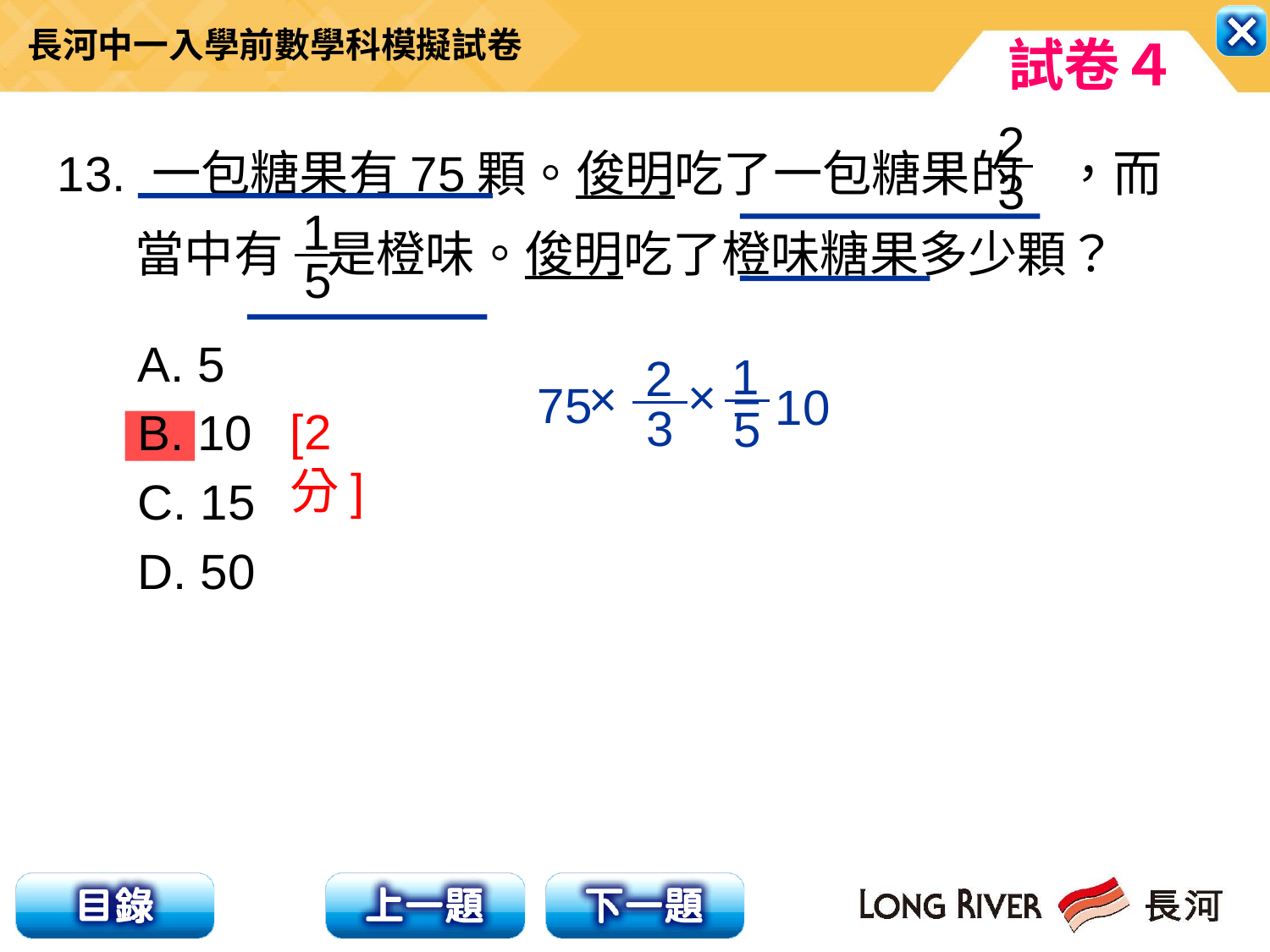

13. 一包糖果有75顆。俊明吃了一包糖果的    ，而
      當中有    是橙味。俊明吃了橙味糖果多少顆？
2
3
1
5

A. 5
B. 10
C. 15
D. 50
1
5
×
2
3
×

= 10
[2分]